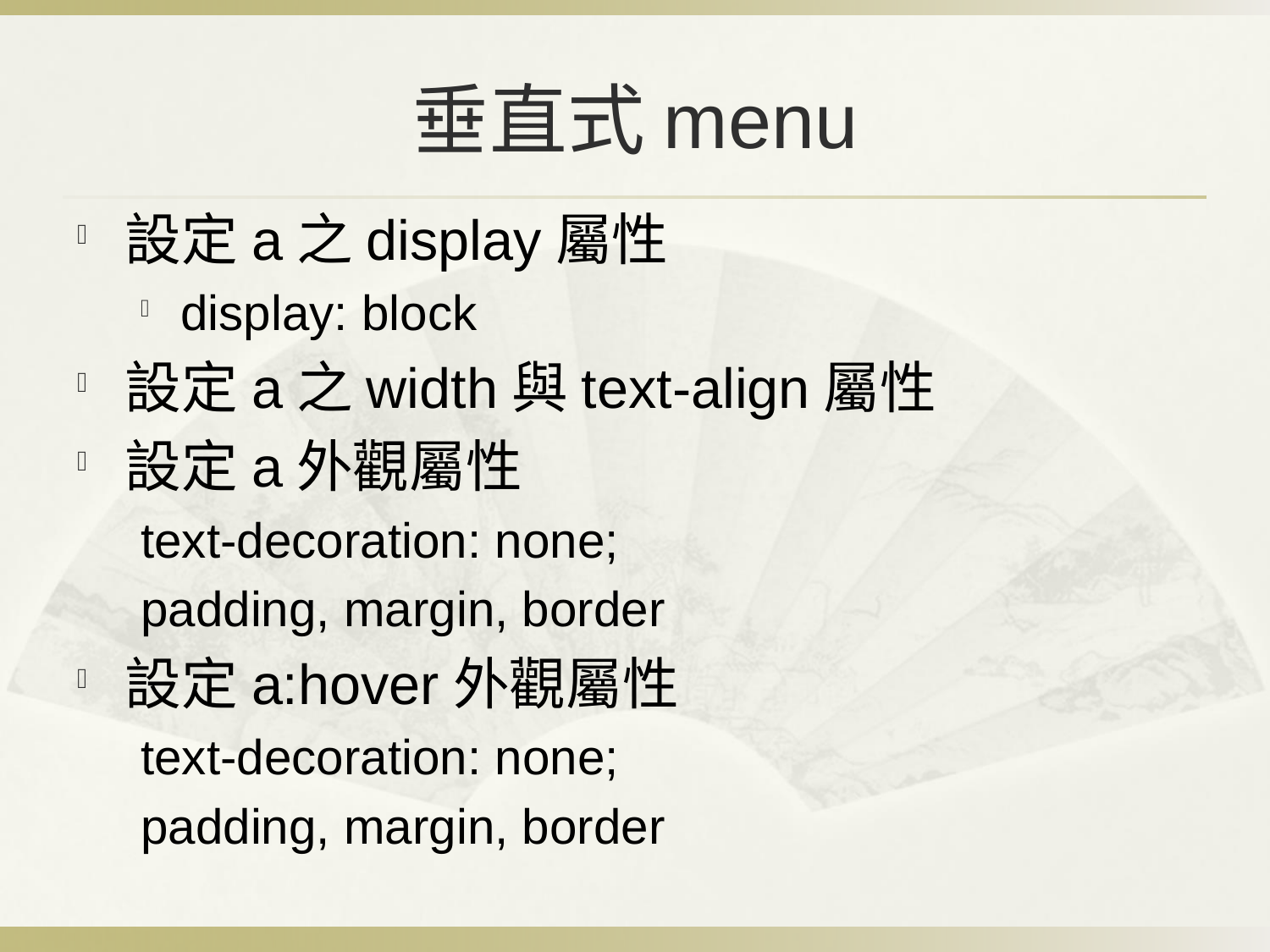

# 垂直式menu
設定a之display屬性
display: block
設定a之width與text-align屬性
設定a外觀屬性
text-decoration: none;
padding, margin, border
設定a:hover外觀屬性
text-decoration: none;
padding, margin, border